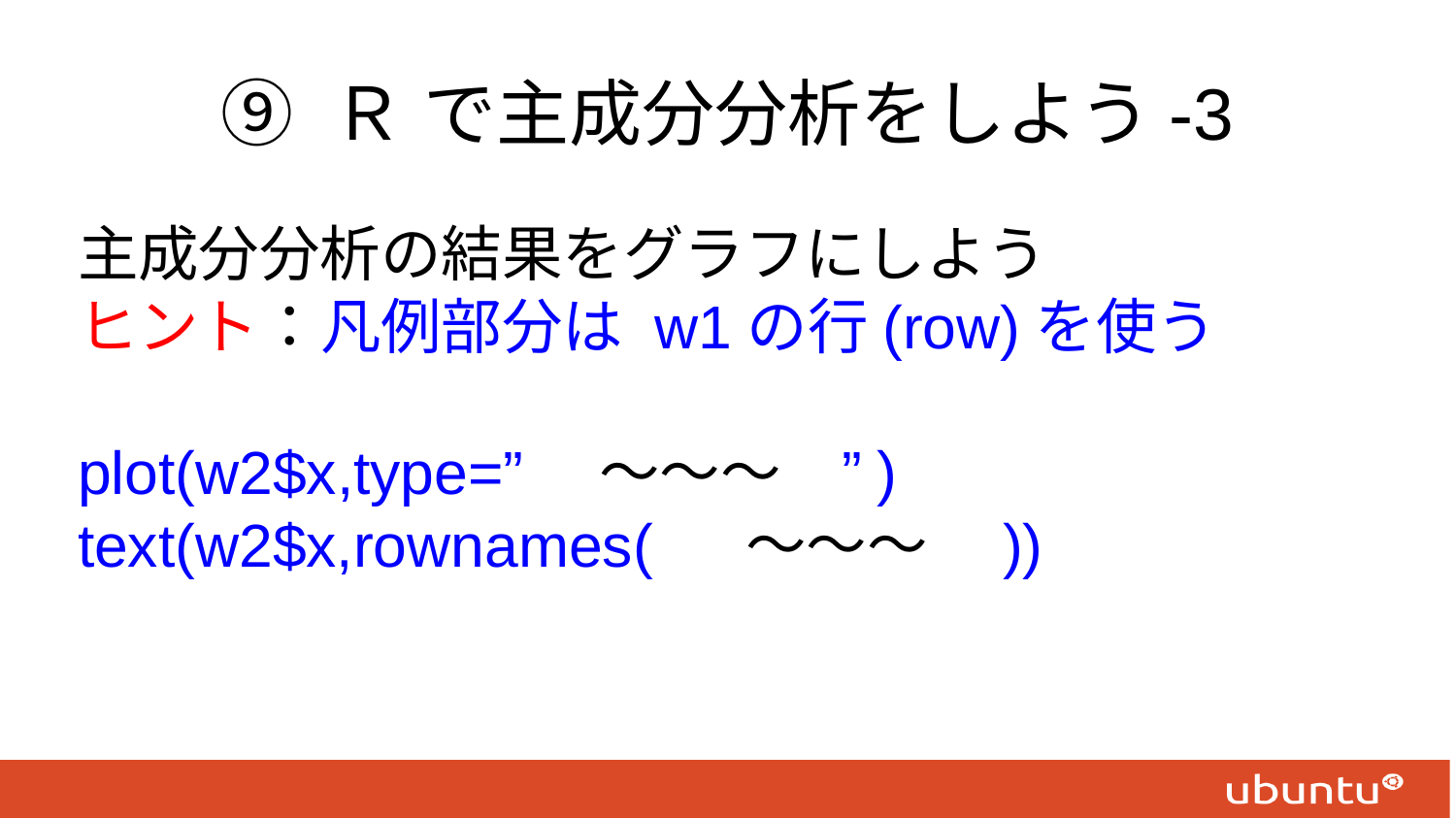

# ⑨ Ｒ で主成分分析をしよう-3
主成分分析の結果をグラフにしよう
ヒント：凡例部分は w1の行(row)を使う

plot(w2$x,type=”　〜〜〜　”)
text(w2$x,rownames( 　〜〜〜　))